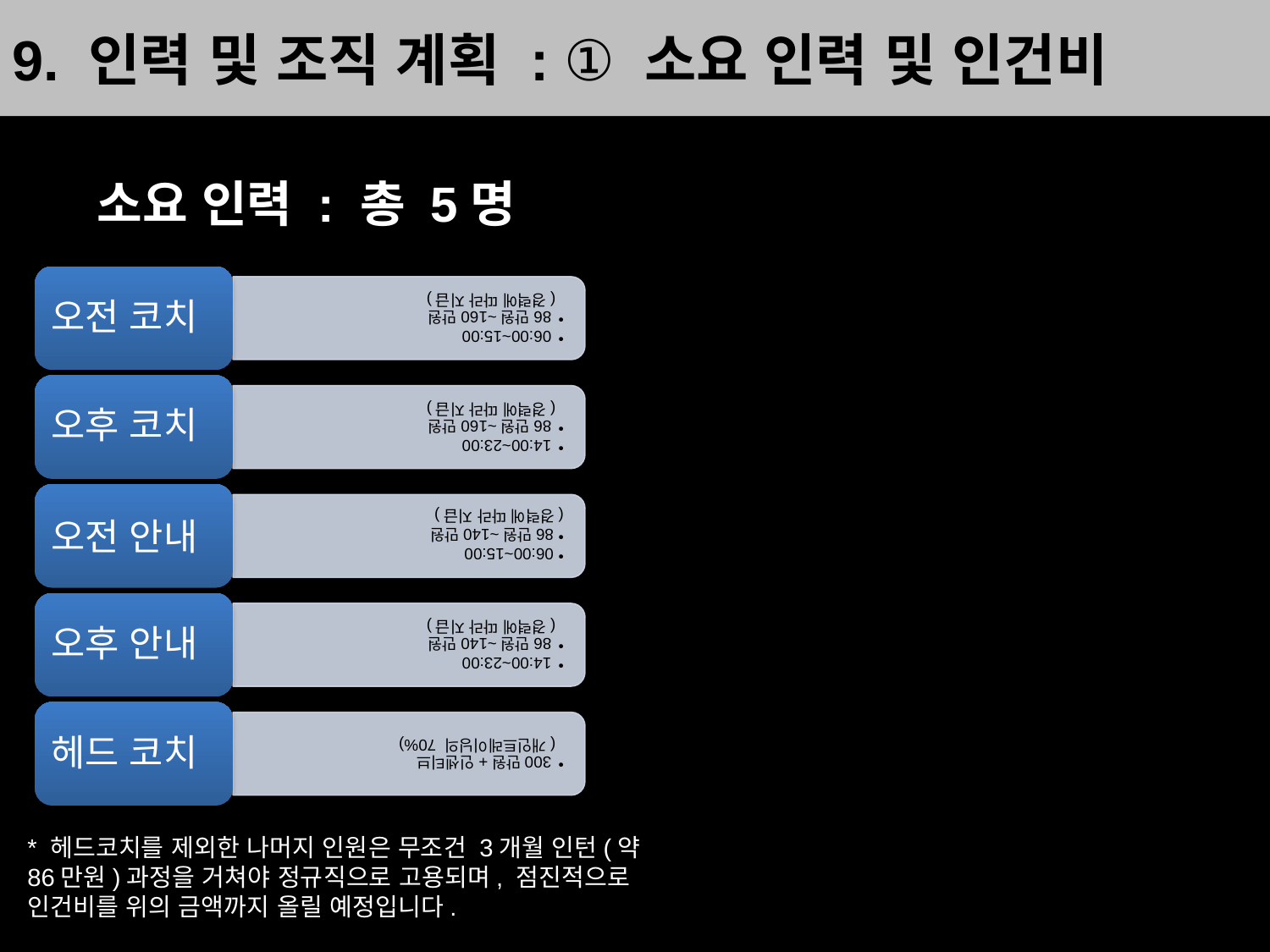

9. 인력 및 조직 계획 : ① 소요 인력 및 인건비
소요 인력 : 총 5명
 06:00~15:00
 86만원~160만원
(경력에 따라 지급)
오전 코치
 14:00~23:00
 86만원~160만원
(경력에 따라 지급)
오후 코치
 06:00~15:00
 86만원~140만원
(경력에 따라 지급)
오전 안내
 14:00~23:00
 86만원~140만원
(경력에 따라 지급)
오후 안내
 300만원+인센티브
(개인트레이닝의 70%)
헤드 코치
* 헤드코치를 제외한 나머지 인원은 무조건 3개월 인턴(약 86만원)과정을 거쳐야 정규직으로 고용되며, 점진적으로 인건비를 위의 금액까지 올릴 예정입니다.